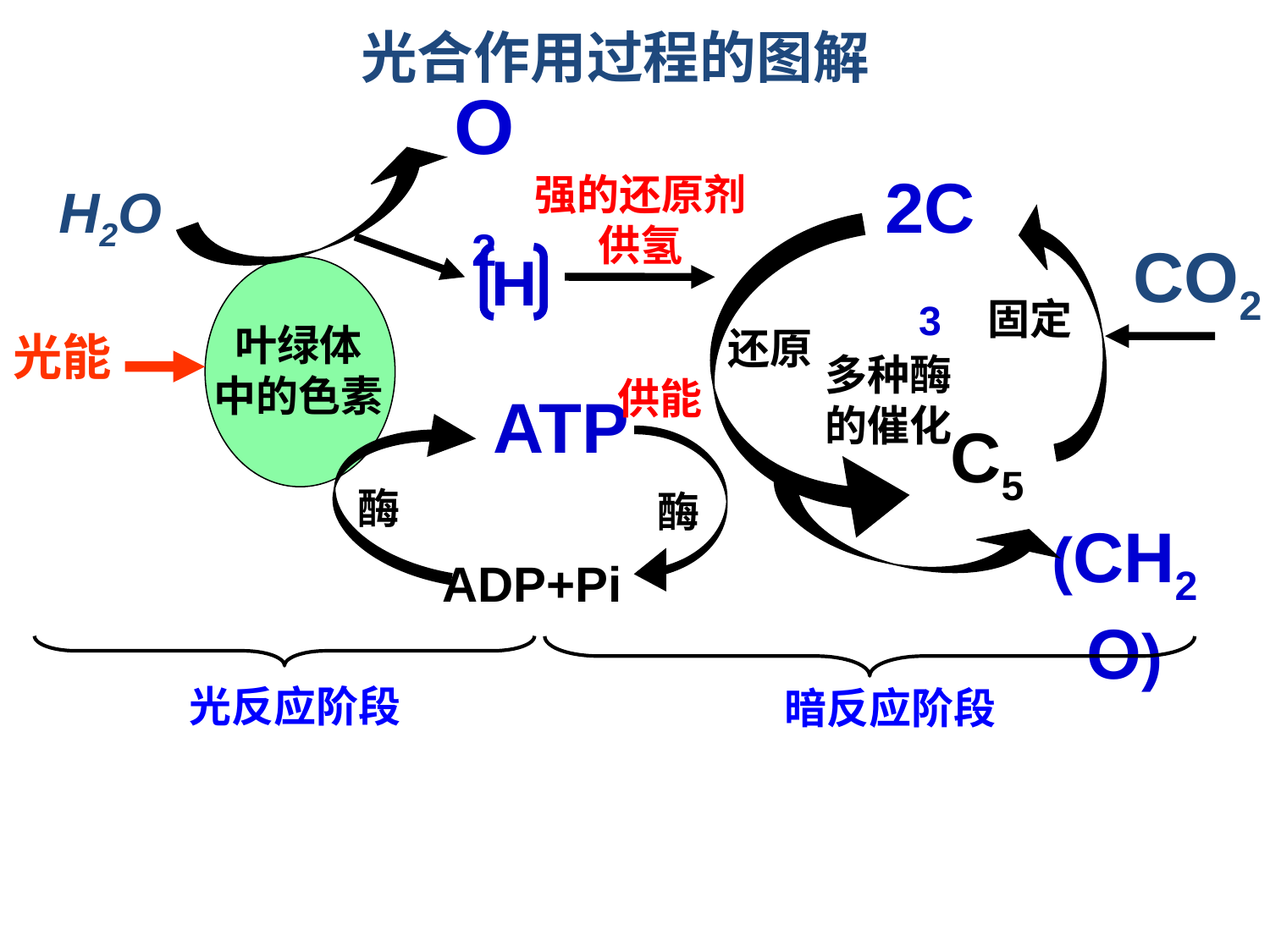

光合作用过程的图解
O2
2C3
强的还原剂
供氢
H2O

CO2
H

固定
叶绿体
中的色素
还原
光能

多种酶
的催化
供能

ATP

C5

酶
酶

(CH2O)
ADP+Pi
光反应阶段

暗反应阶段